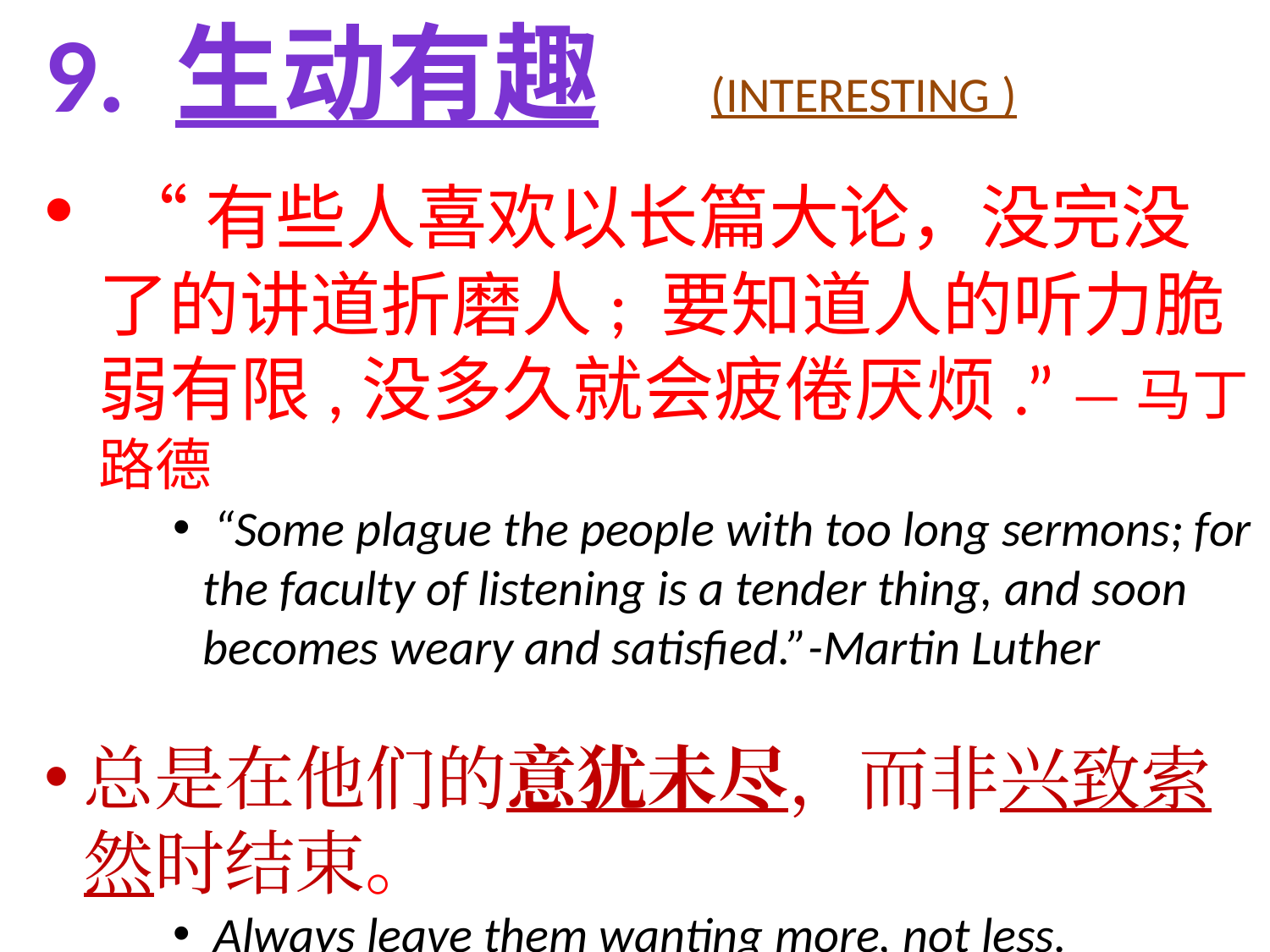

9. 生动有趣	(INTERESTING )

 “有些人喜欢以长篇大论，没完没了的讲道折磨人; 要知道人的听力脆弱有限,没多久就会疲倦厌烦.” —马丁路德
 “Some plague the people with too long sermons; for the faculty of listening is a tender thing, and soon becomes weary and satisfied.”-Martin Luther

总是在他们的意犹未尽，而非兴致索然时结束。
 Always leave them wanting more, not less.